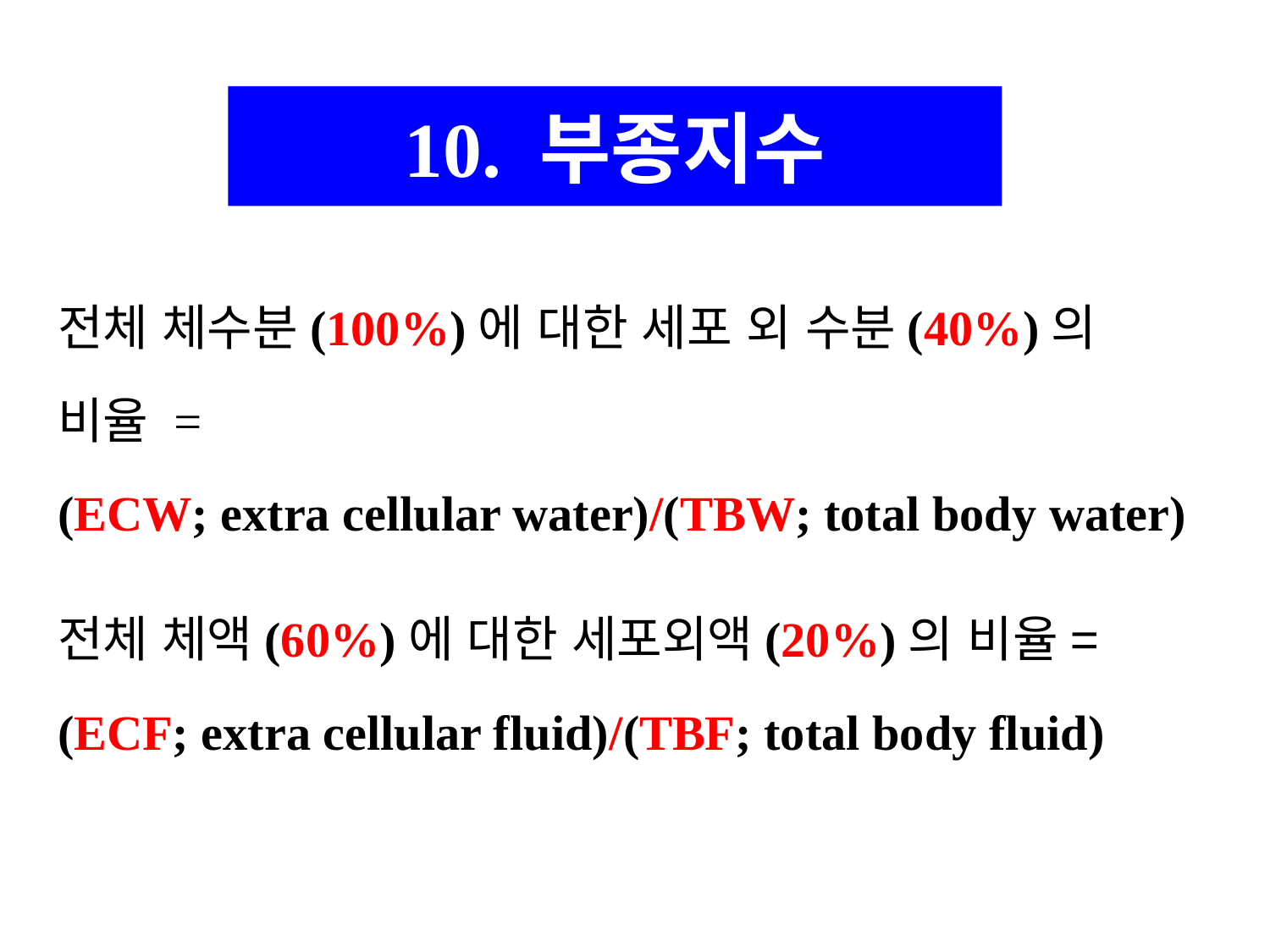

10. 부종지수

전체 체수분(100%)에 대한 세포 외 수분(40%)의
비율 =
(ECW; extra cellular water)/(TBW; total body water)

전체 체액(60%)에 대한 세포외액(20%)의 비율=
(ECF; extra cellular fluid)/(TBF; total body fluid)